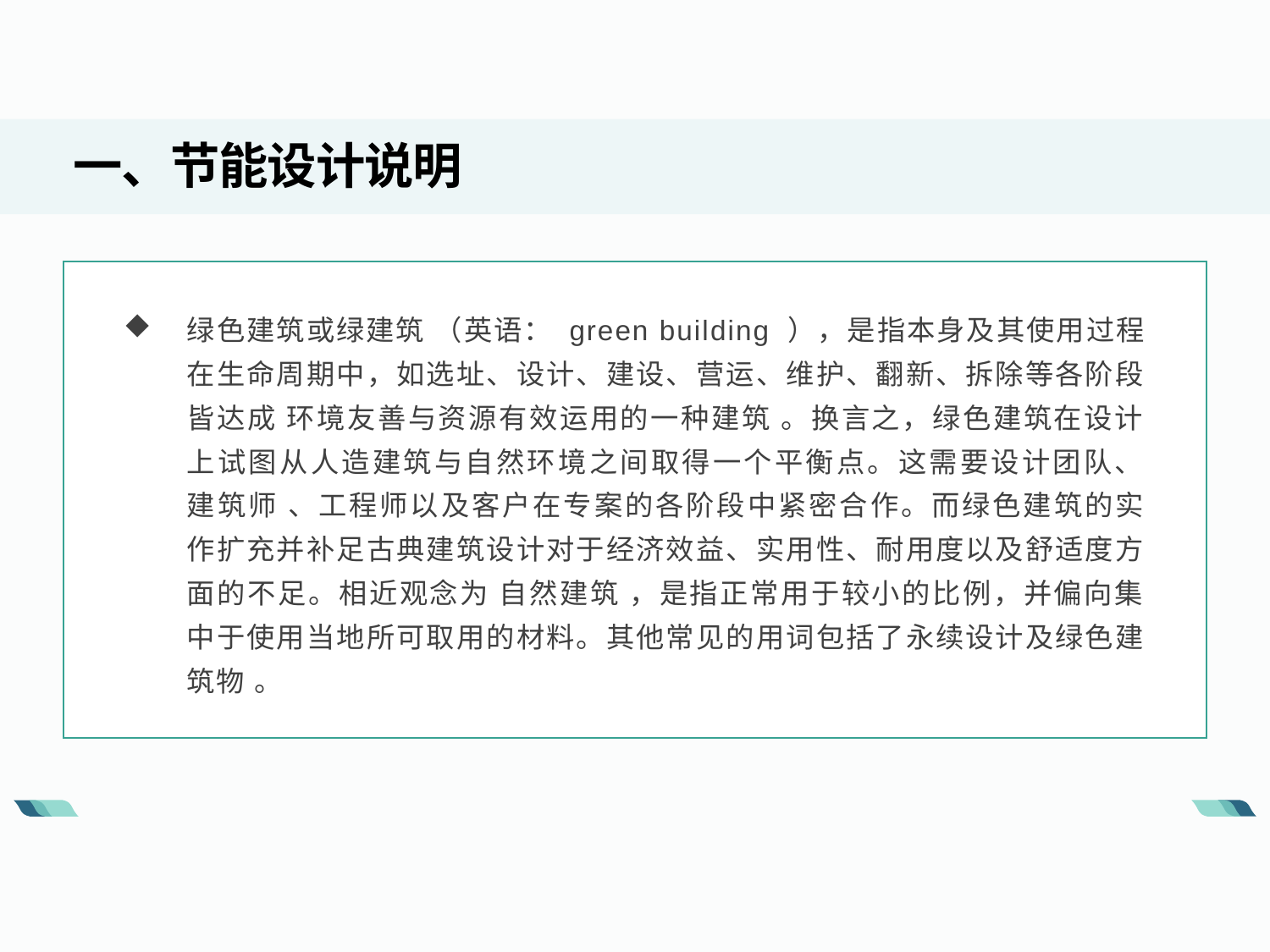

一、节能设计说明

绿色建筑或绿建筑 （英语： green building ），是指本身及其使用过程在生命周期中，如选址、设计、建设、营运、维护、翻新、拆除等各阶段皆达成 环境友善与资源有效运用的一种建筑 。换言之，绿色建筑在设计上试图从人造建筑与自然环境之间取得一个平衡点。这需要设计团队、 建筑师 、工程师以及客户在专案的各阶段中紧密合作。而绿色建筑的实作扩充并补足古典建筑设计对于经济效益、实用性、耐用度以及舒适度方面的不足。相近观念为 自然建筑 ，是指正常用于较小的比例，并偏向集中于使用当地所可取用的材料。其他常见的用词包括了永续设计及绿色建筑物 。